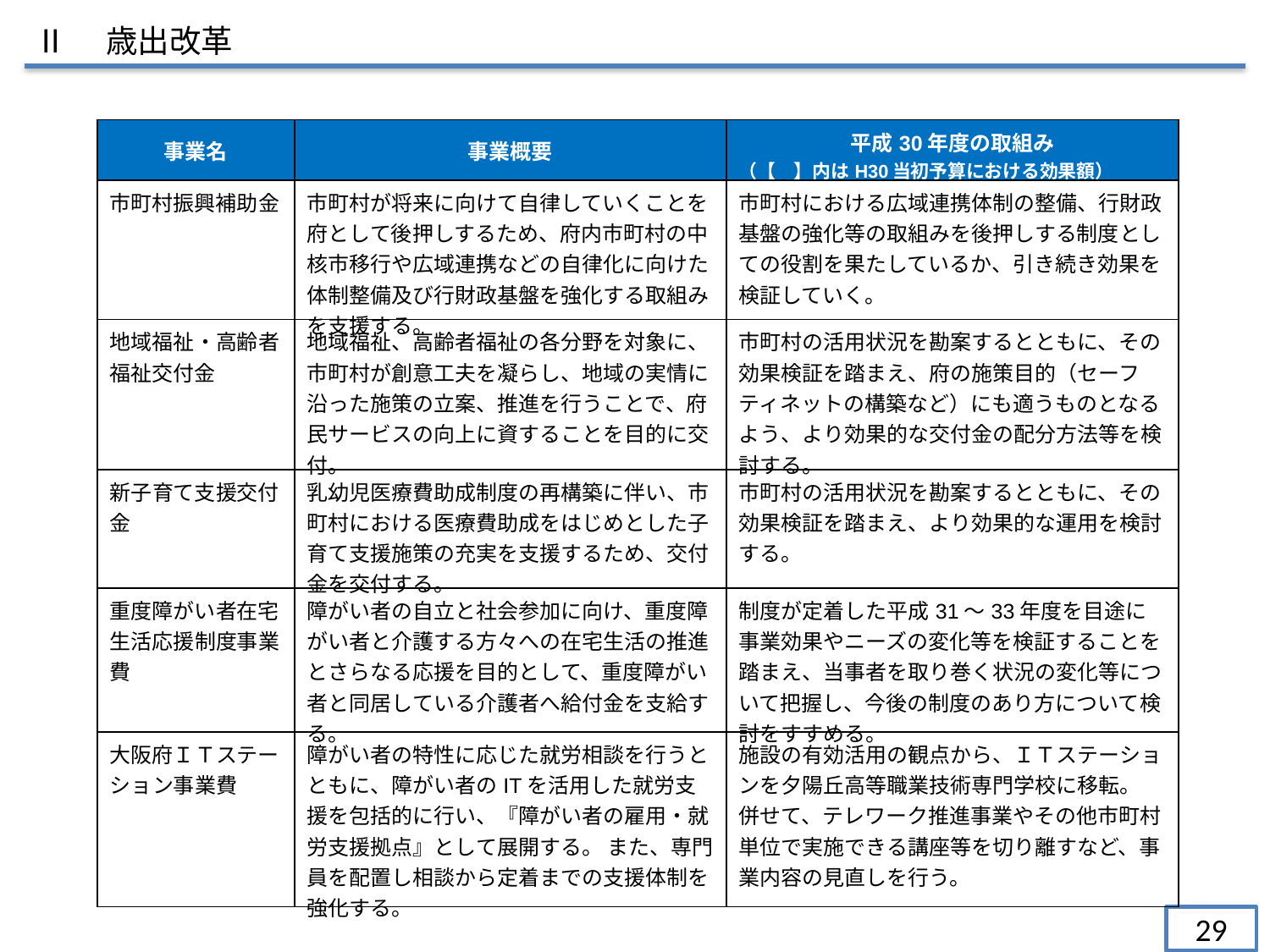

Ⅱ　歳出改革
| 事業名 | 事業概要 | 平成30年度の取組み （【　】内はH30当初予算における効果額） |
| --- | --- | --- |
| 市町村振興補助金 | 市町村が将来に向けて自律していくことを府として後押しするため、府内市町村の中核市移行や広域連携などの自律化に向けた体制整備及び行財政基盤を強化する取組みを支援する。 | 市町村における広域連携体制の整備、行財政基盤の強化等の取組みを後押しする制度としての役割を果たしているか、引き続き効果を検証していく。 |
| 地域福祉・高齢者福祉交付金 | 地域福祉、高齢者福祉の各分野を対象に、市町村が創意工夫を凝らし、地域の実情に沿った施策の立案、推進を行うことで、府民サービスの向上に資することを目的に交付。 | 市町村の活用状況を勘案するとともに、その効果検証を踏まえ、府の施策目的（セーフティネットの構築など）にも適うものとなるよう、より効果的な交付金の配分方法等を検討する。 |
| 新子育て支援交付金 | 乳幼児医療費助成制度の再構築に伴い、市町村における医療費助成をはじめとした子育て支援施策の充実を支援するため、交付金を交付する。 | 市町村の活用状況を勘案するとともに、その効果検証を踏まえ、より効果的な運用を検討する。 |
| 重度障がい者在宅生活応援制度事業費 | 障がい者の自立と社会参加に向け、重度障がい者と介護する方々への在宅生活の推進とさらなる応援を目的として、重度障がい者と同居している介護者へ給付金を支給する。 | 制度が定着した平成31～33年度を目途に事業効果やニーズの変化等を検証することを踏まえ、当事者を取り巻く状況の変化等について把握し、今後の制度のあり方について検討をすすめる。 |
| 大阪府ＩＴステーション事業費 | 障がい者の特性に応じた就労相談を行うとともに、障がい者のITを活用した就労支援を包括的に行い、『障がい者の雇用・就労支援拠点』として展開する。 また、専門員を配置し相談から定着までの支援体制を強化する。 | 施設の有効活用の観点から、ＩＴステーションを夕陽丘高等職業技術専門学校に移転。 併せて、テレワーク推進事業やその他市町村単位で実施できる講座等を切り離すなど、事業内容の見直しを行う。 |
29